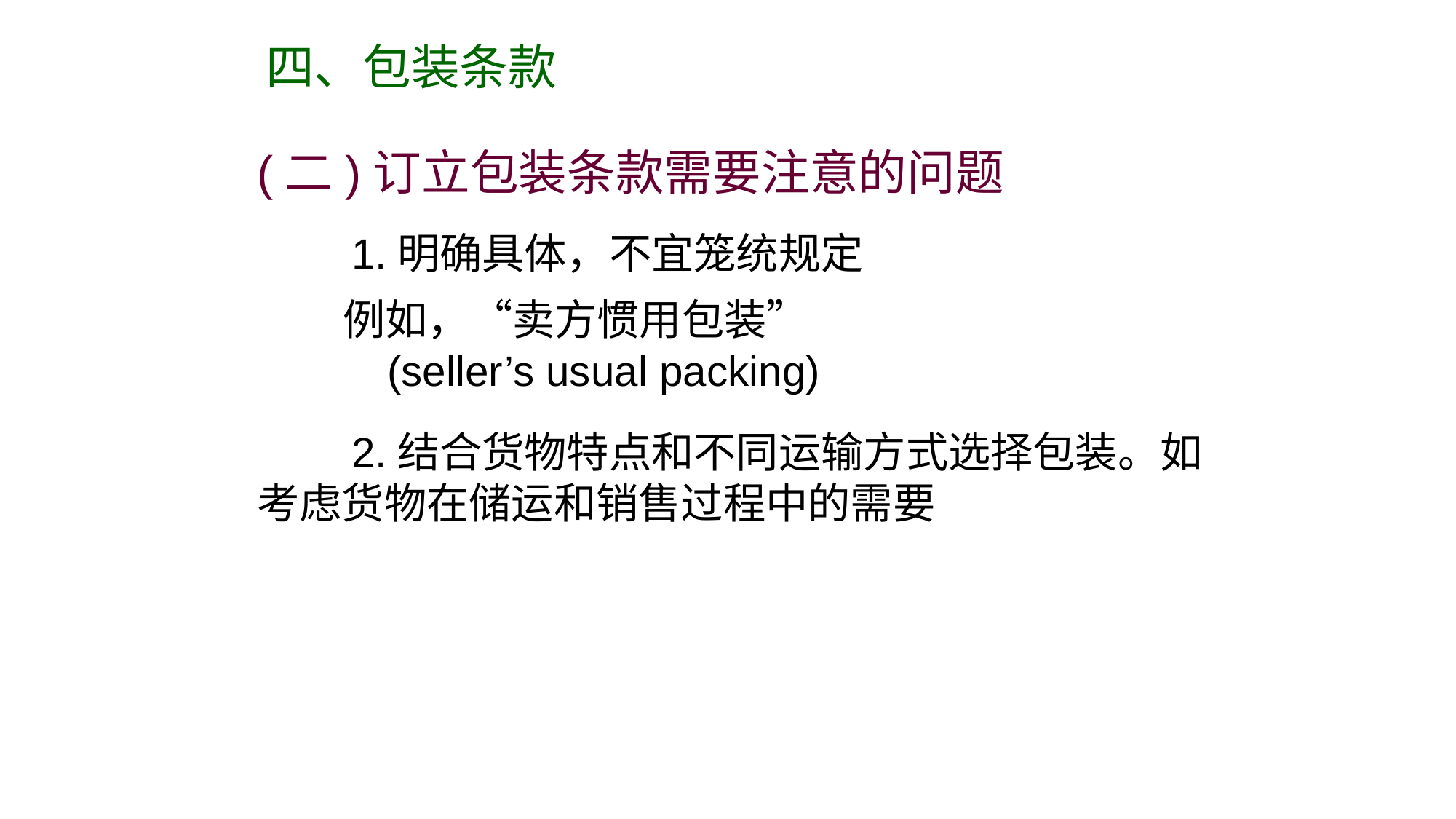

四、包装条款
(二)订立包装条款需要注意的问题
        1.明确具体，不宜笼统规定
        例如，“卖方惯用包装”
           (seller’s usual packing)
        2.结合货物特点和不同运输方式选择包装。如考虑货物在储运和销售过程中的需要